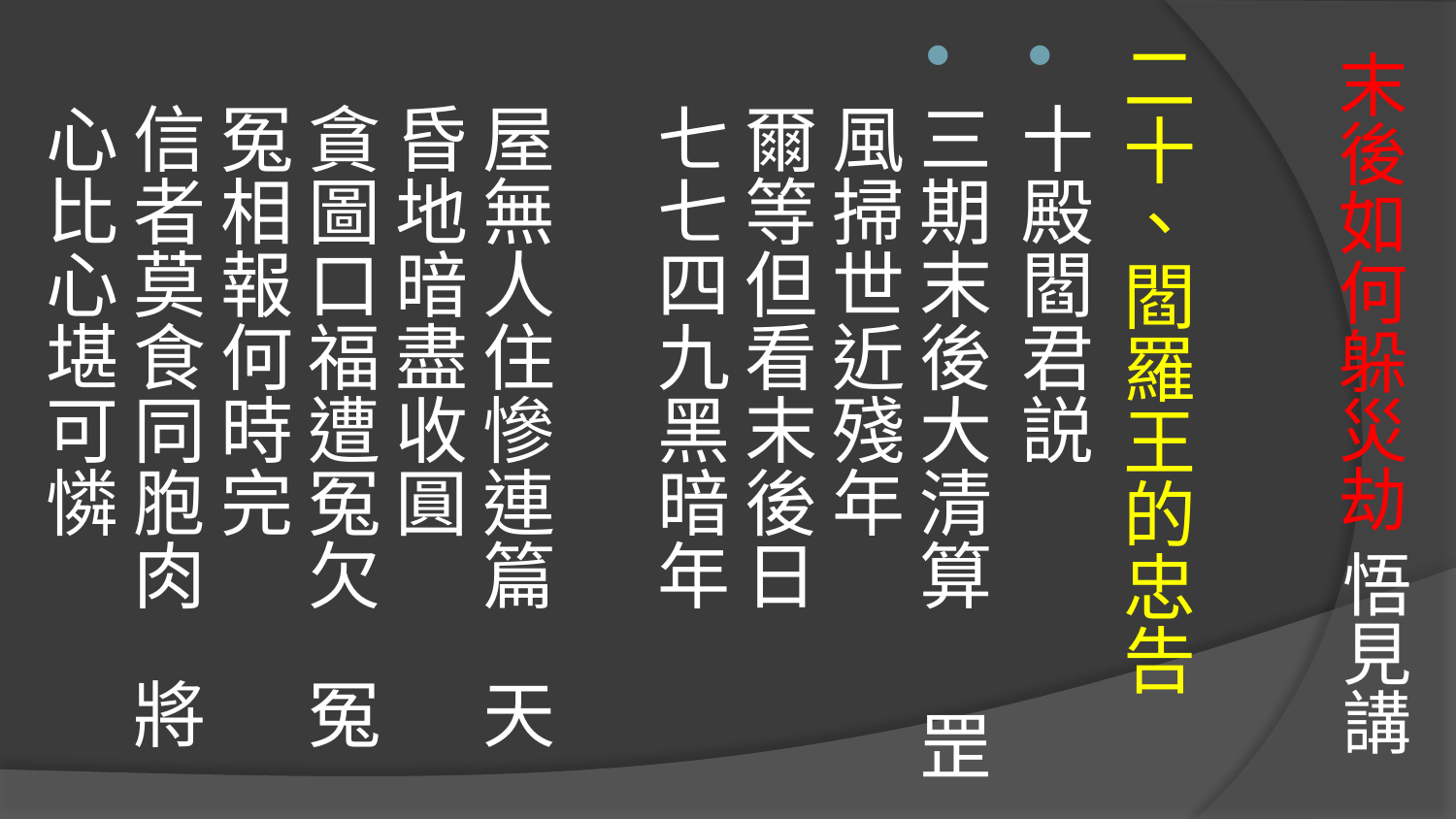

# 末後如何躲災劫 悟見講
二十、閻羅王的忠告
十殿閻君説
三期末後大清算      罡風掃世近殘年 
爾等但看末後日        七七四九黑暗年
屋無人住慘連篇    天昏地暗盡收圓 
貪圖口福遭冤欠    冤冤相報何時完
信者莫食同胞肉    將心比心堪可憐